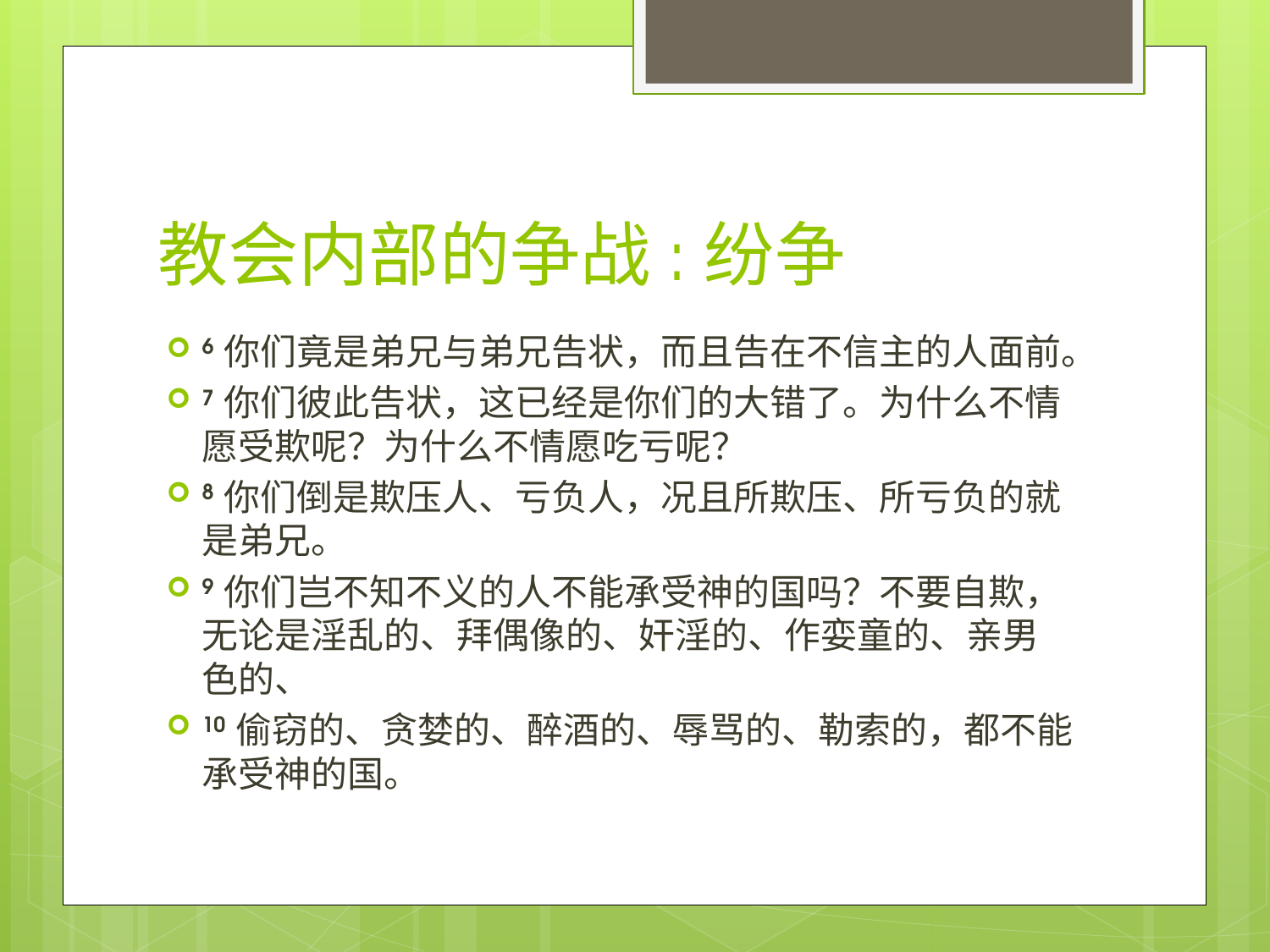

# 教会内部的争战:纷争
6 你们竟是弟兄与弟兄告状，而且告在不信主的人面前。
7 你们彼此告状，这已经是你们的大错了。为什么不情愿受欺呢？为什么不情愿吃亏呢？
8 你们倒是欺压人、亏负人，况且所欺压、所亏负的就是弟兄。
9 你们岂不知不义的人不能承受神的国吗？不要自欺，无论是淫乱的、拜偶像的、奸淫的、作娈童的、亲男色的、
10 偷窃的、贪婪的、醉酒的、辱骂的、勒索的，都不能承受神的国。